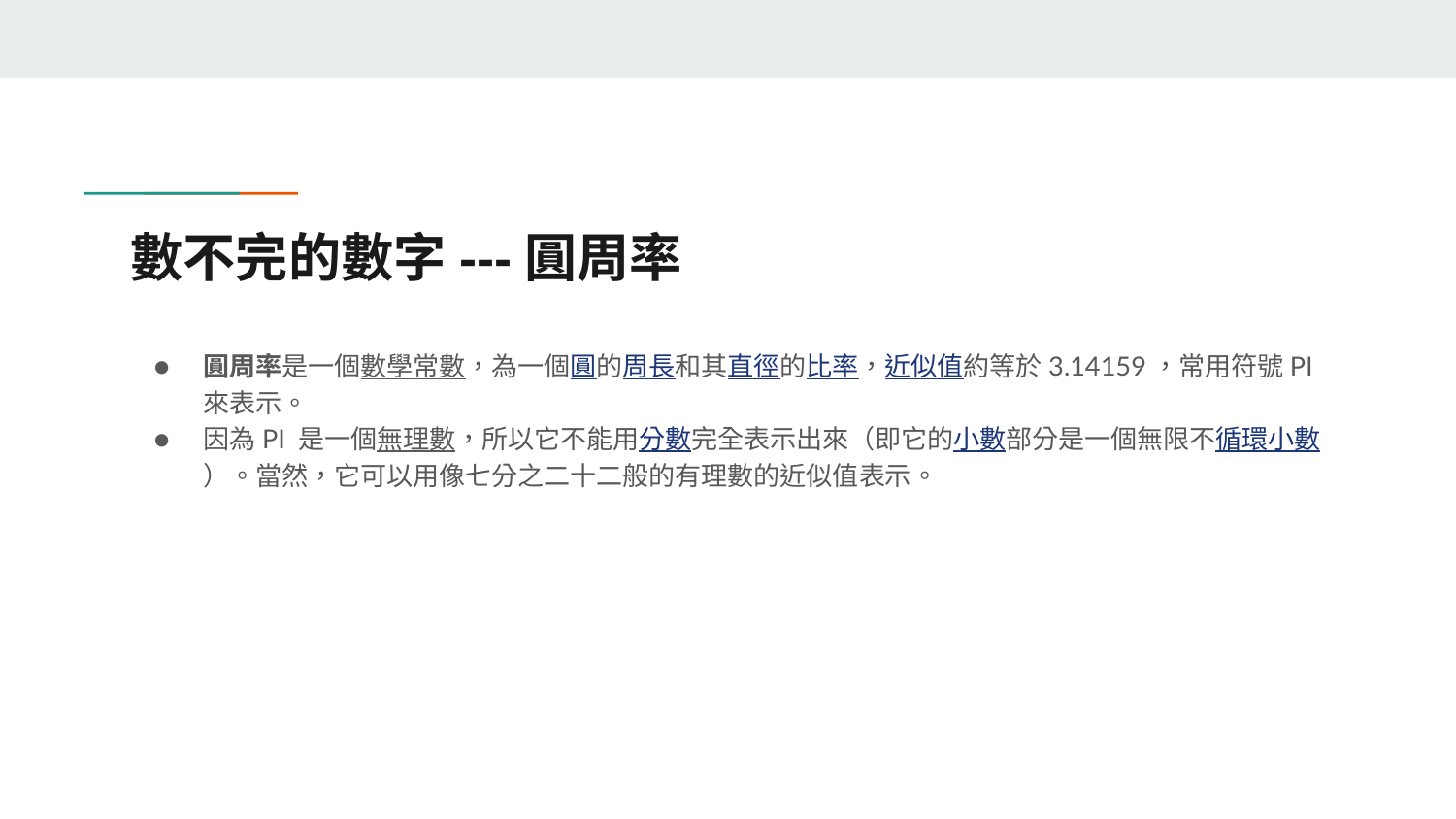

# 數不完的數字---圓周率
圓周率是一個數學常數，為一個圓的周長和其直徑的比率，近似值約等於3.14159，常用符號PI來表示。
因為PI 是一個無理數，所以它不能用分數完全表示出來（即它的小數部分是一個無限不循環小數）。當然，它可以用像七分之二十二般的有理數的近似值表示。